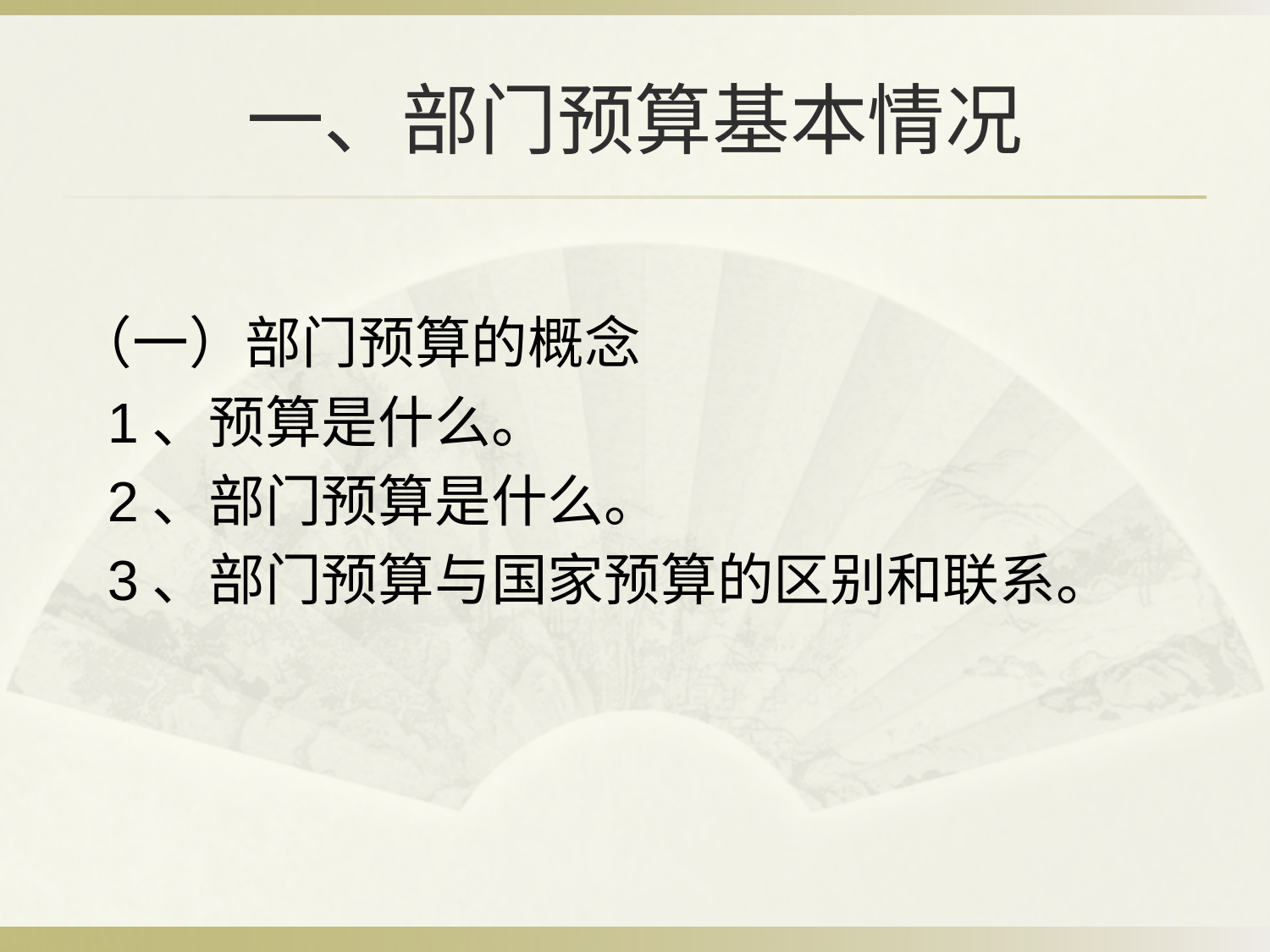

# 一、部门预算基本情况

（一）部门预算的概念
  1、预算是什么。
  2、部门预算是什么。
  3、部门预算与国家预算的区别和联系。